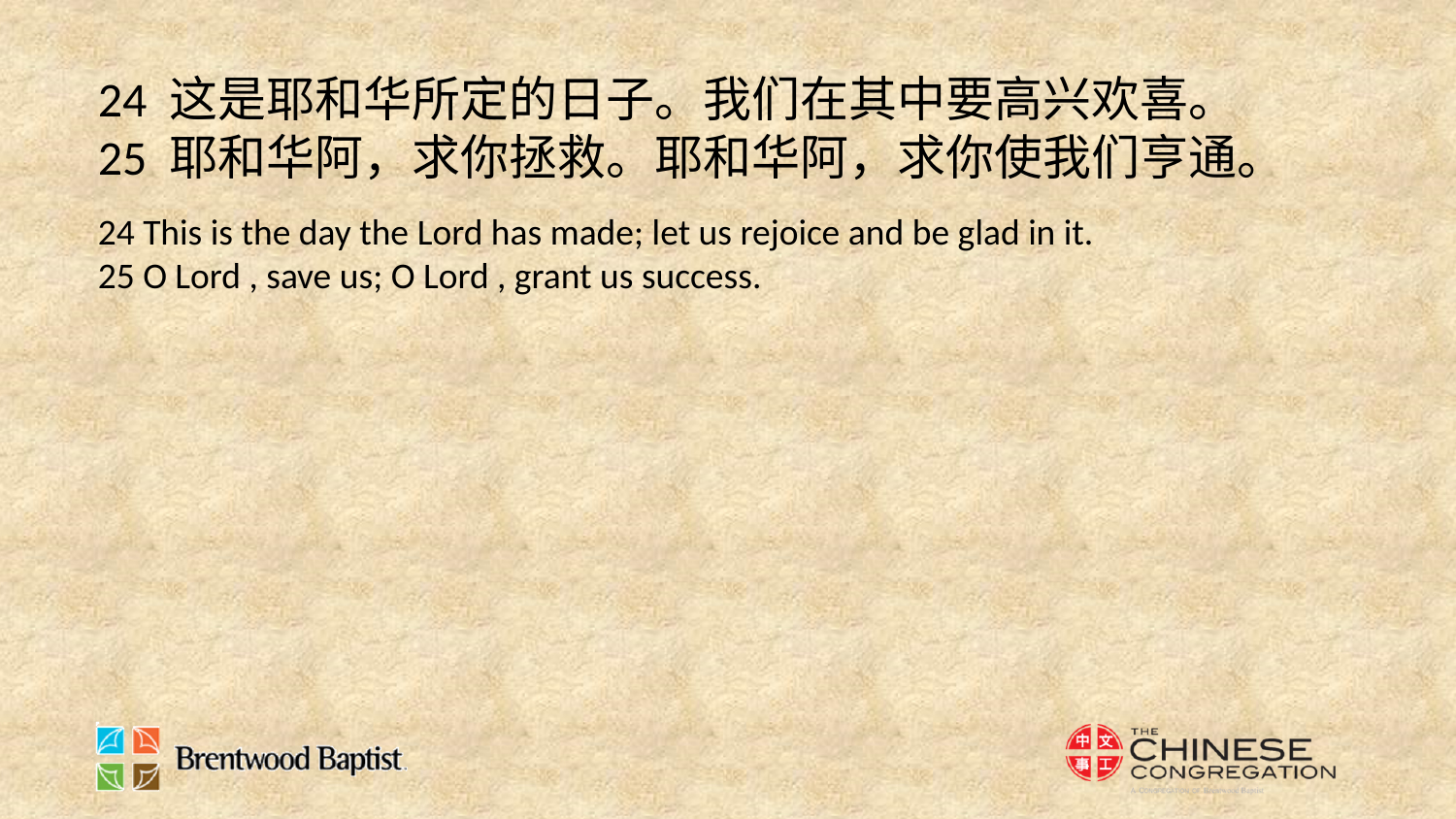

24 这是耶和华所定的日子。我们在其中要高兴欢喜。
25 耶和华阿，求你拯救。耶和华阿，求你使我们亨通。

24 This is the day the Lord has made; let us rejoice and be glad in it.
25 O Lord , save us; O Lord , grant us success.